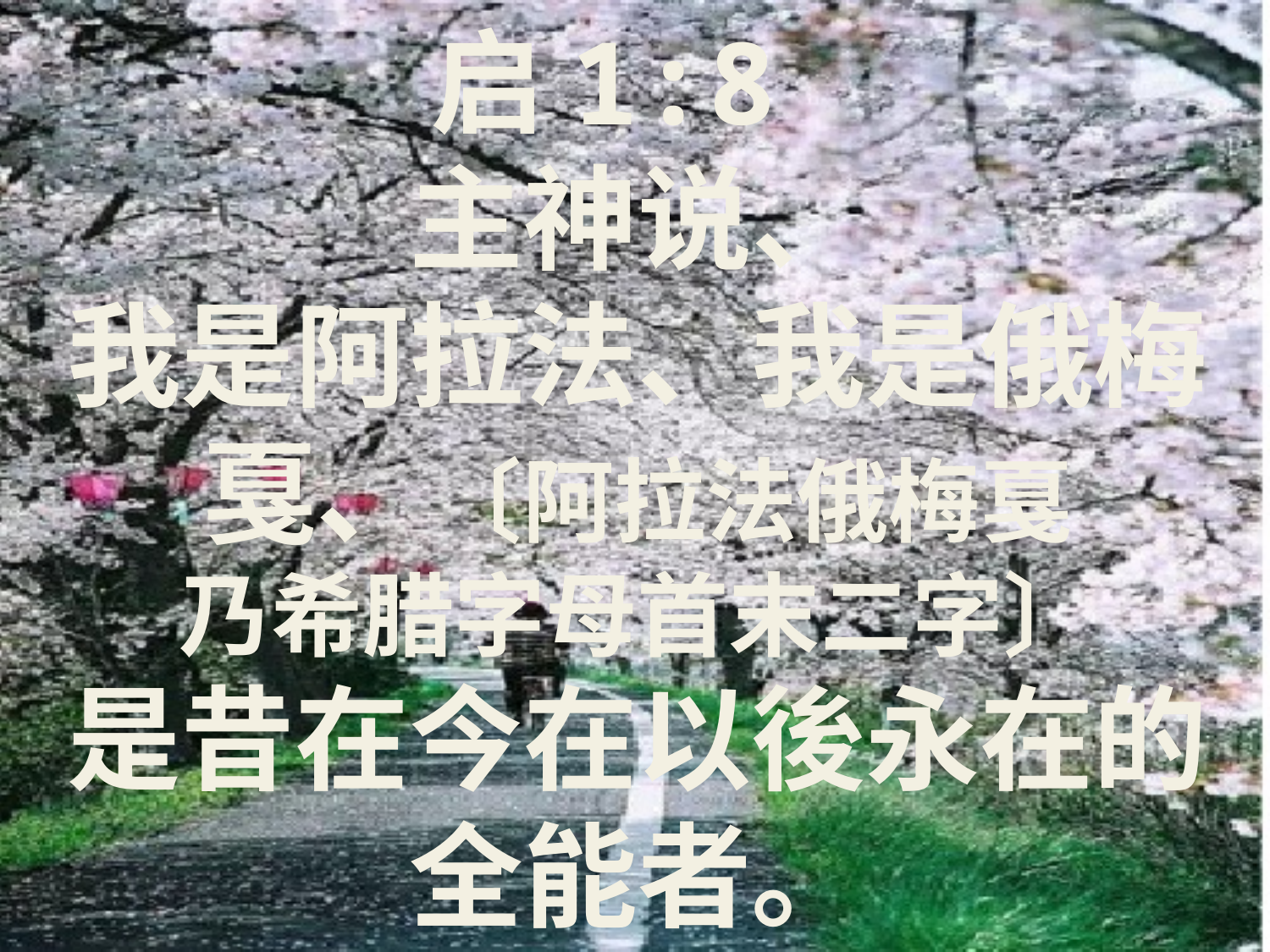

# 启1:8 主神说、 我是阿拉法、我是俄梅戛、〔阿拉法俄梅戛 乃希腊字母首末二字〕 是昔在今在以後永在的全能者。